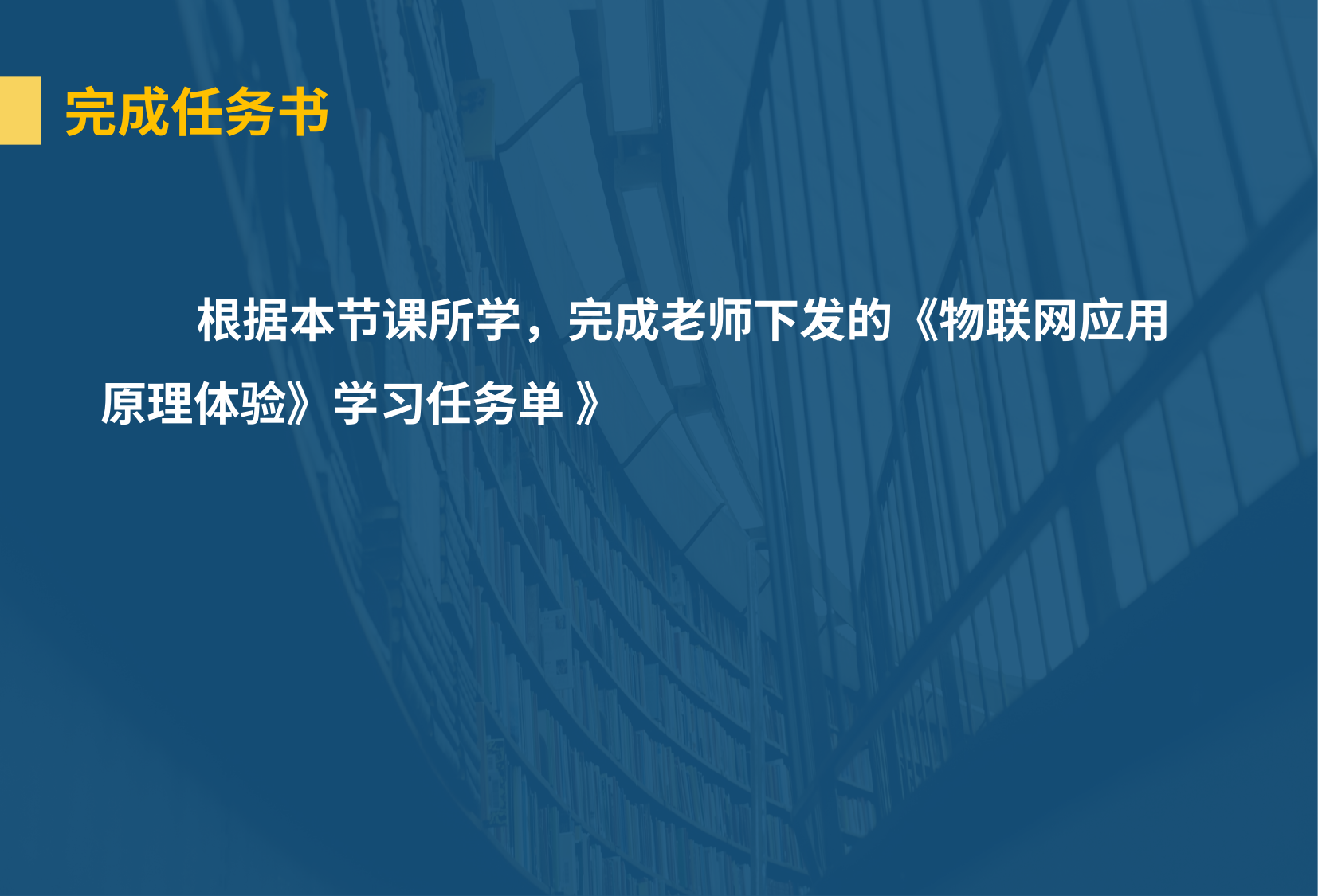

完成任务书
        根据本节课所学，完成老师下发的《物联网应用原理体验》学习任务单 》